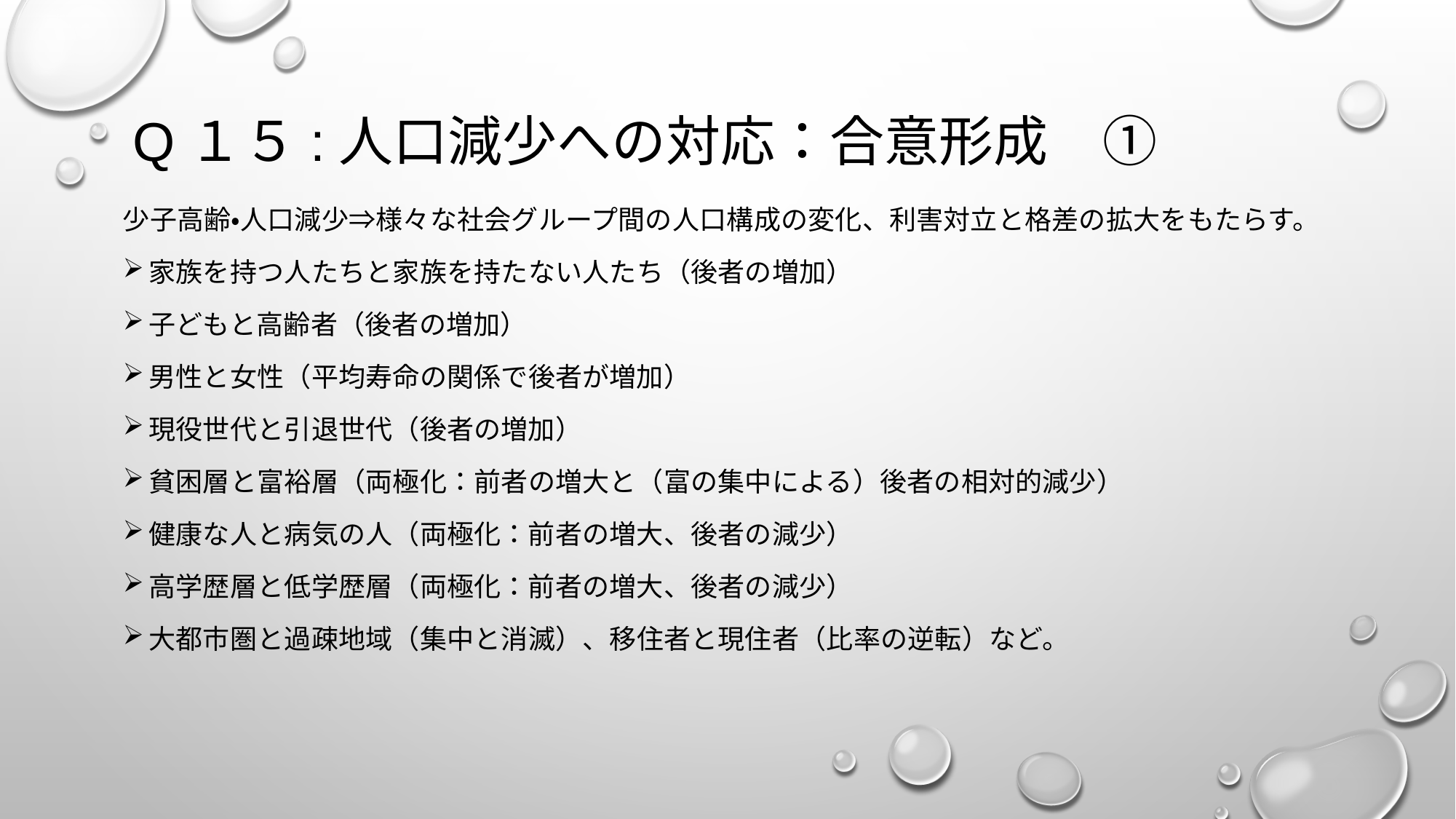

# Q１５:人口減少への対応：合意形成　①
少子高齢・人口減少⇒様々な社会グループ間の人口構成の変化、利害対立と格差の拡大をもたらす。
家族を持つ人たちと家族を持たない人たち（後者の増加）
子どもと高齢者（後者の増加）
男性と女性（平均寿命の関係で後者が増加）
現役世代と引退世代（後者の増加）
貧困層と富裕層（両極化：前者の増大と（富の集中による）後者の相対的減少）
健康な人と病気の人（両極化：前者の増大、後者の減少）
高学歴層と低学歴層（両極化：前者の増大、後者の減少）
大都市圏と過疎地域（集中と消滅）、移住者と現住者（比率の逆転）など。